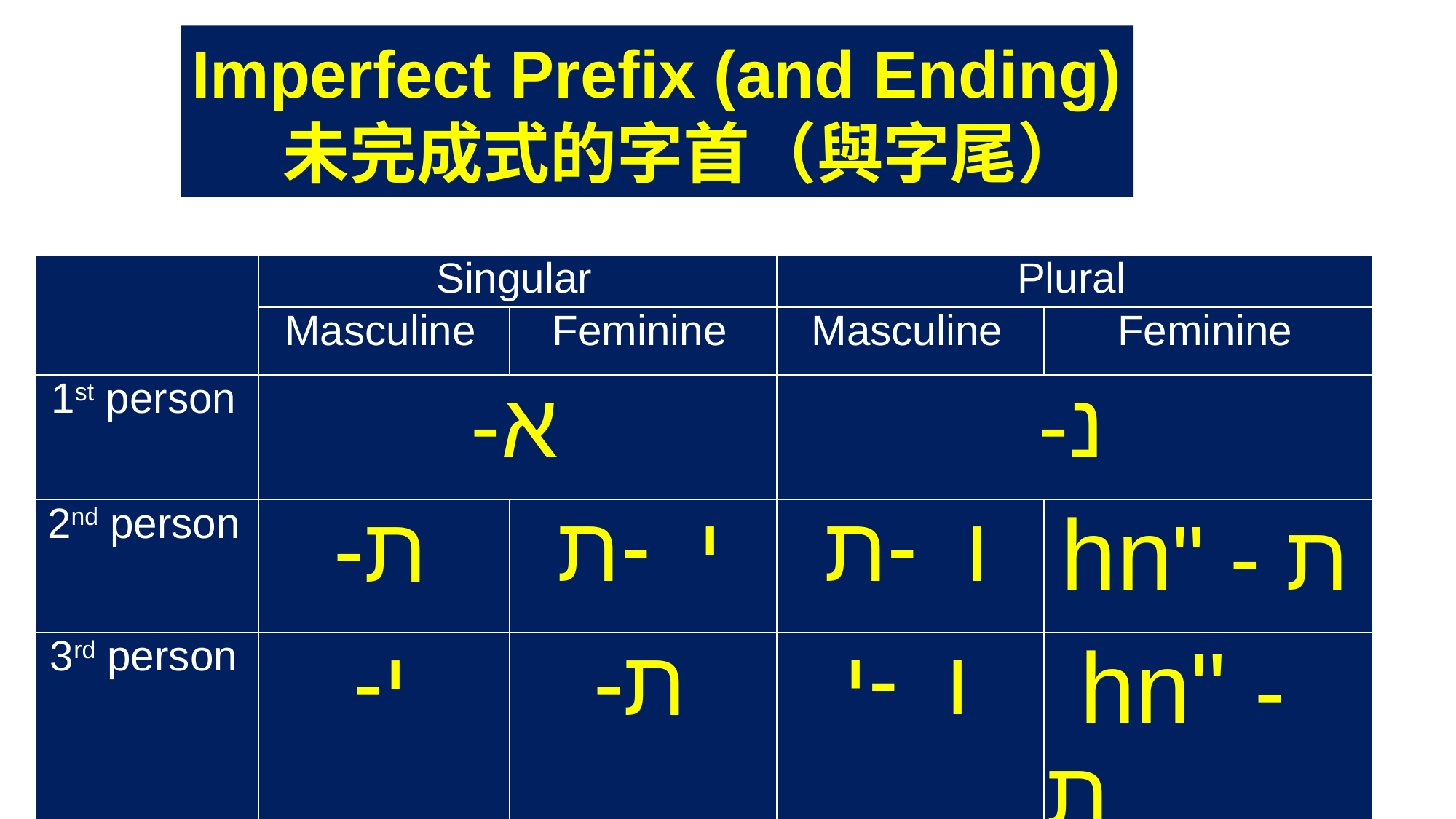

Imperfect Prefix (and Ending)
     未完成式的字首（與字尾）
|  | Singular |  | Plural |  |
| --- | --- | --- | --- | --- |
|  | Masculine | Feminine | Masculine | Feminine |
| 1st person | -א |  | -נ |  |
| 2nd person | -ת | י -ת | ו -ת | hn" - ת |
| 3rd person | -י | -ת | ו -י | hn" - ת |